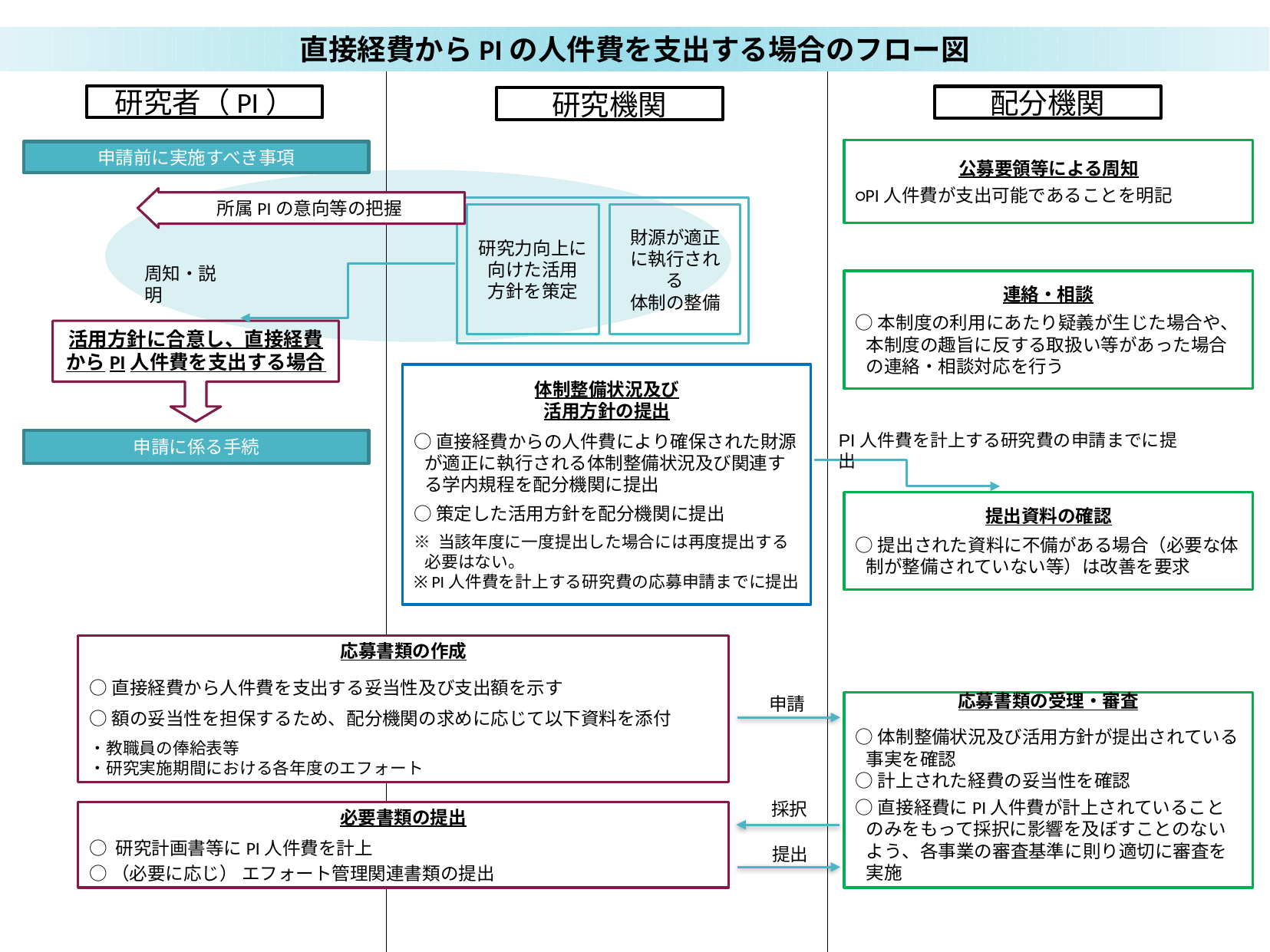

直接経費からPIの人件費を支出する場合のフロー図
研究者（PI）
配分機関
文部科学省
研究機関
公募要領等による周知

○PI人件費が支出可能であることを明記
申請前に実施すべき事項

所属PIの意向等の把握

研究力向上に
向けた活用
方針を策定
財源が適正に執行される
体制の整備

周知・説明
連絡・相談

○本制度の利用にあたり疑義が生じた場合や、本制度の趣旨に反する取扱い等があった場合の連絡・相談対応を行う
活用方針に合意し、直接経費
からPI人件費を支出する場合

体制整備状況及び
活用方針の提出

○直接経費からの人件費により確保された財源が適正に執行される体制整備状況及び関連する学内規程を配分機関に提出

○策定した活用方針を配分機関に提出

※ 当該年度に一度提出した場合には再度提出する必要はない。
※ PI人件費を計上する研究費の応募申請までに提出
PI人件費を計上する研究費の申請までに提出
申請に係る手続
提出資料の確認

○提出された資料に不備がある場合（必要な体制が整備されていない等）は改善を要求
応募書類の作成

○直接経費から人件費を支出する妥当性及び支出額を示す

○額の妥当性を担保するため、配分機関の求めに応じて以下資料を添付

・教職員の俸給表等
・研究実施期間における各年度のエフォート
申請
応募書類の受理・審査

○体制整備状況及び活用方針が提出されている事実を確認
○計上された経費の妥当性を確認

○直接経費にPI人件費が計上されていることのみをもって採択に影響を及ぼすことのないよう、各事業の審査基準に則り適切に審査を実施

採択
必要書類の提出

○ 研究計画書等にPI人件費を計上

○（必要に応じ） エフォート管理関連書類の提出
提出